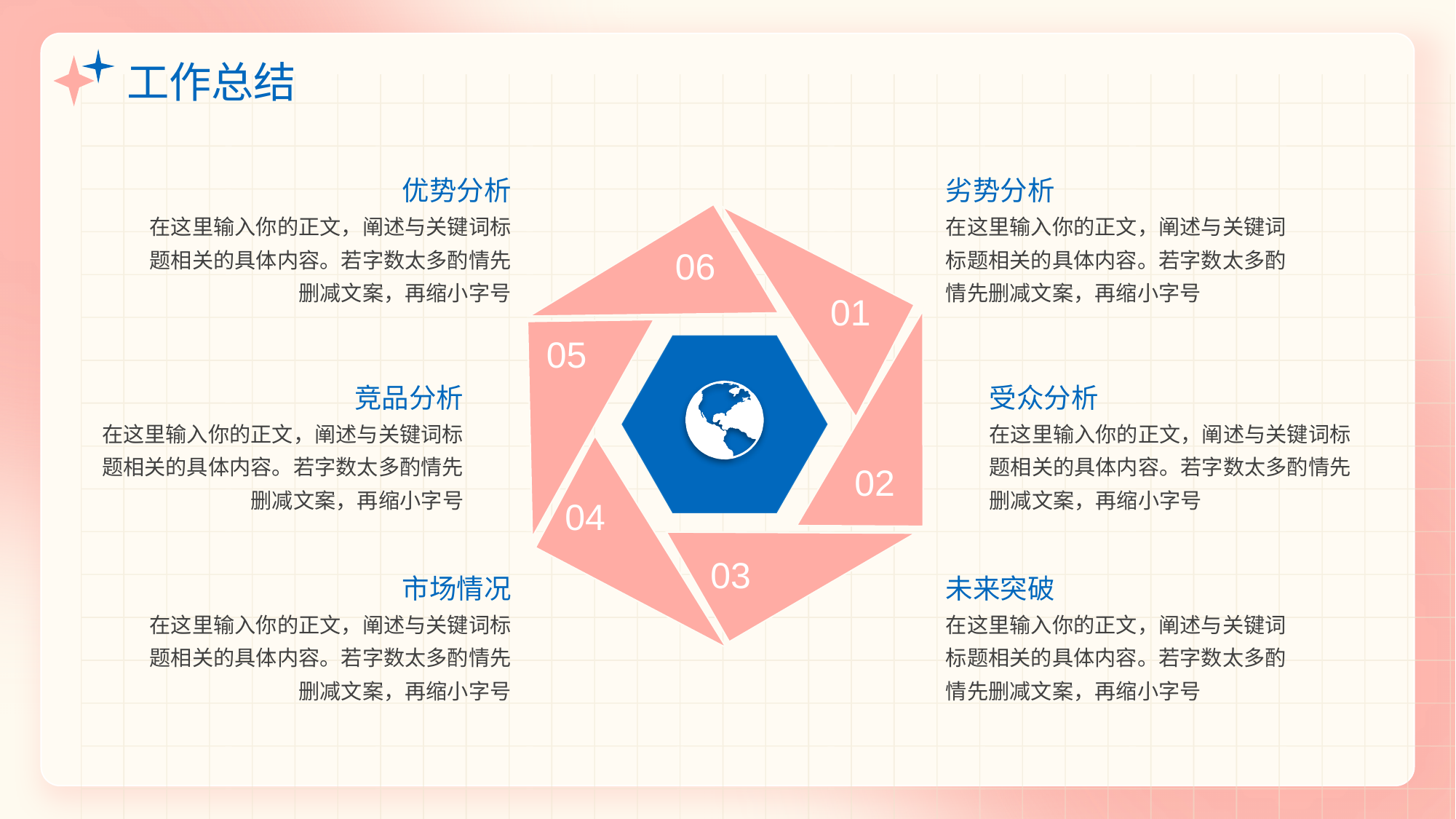

# 工作总结
优势分析
劣势分析

在这里输入你的正文，阐述与关键词标题相关的具体内容。若字数太多酌情先删减文案，再缩小字号
在这里输入你的正文，阐述与关键词标题相关的具体内容。若字数太多酌情先删减文案，再缩小字号

06
01
05

竞品分析
受众分析

在这里输入你的正文，阐述与关键词标题相关的具体内容。若字数太多酌情先删减文案，再缩小字号
在这里输入你的正文，阐述与关键词标题相关的具体内容。若字数太多酌情先删减文案，再缩小字号
02
04

03
市场情况
未来突破
在这里输入你的正文，阐述与关键词标题相关的具体内容。若字数太多酌情先删减文案，再缩小字号
在这里输入你的正文，阐述与关键词标题相关的具体内容。若字数太多酌情先删减文案，再缩小字号